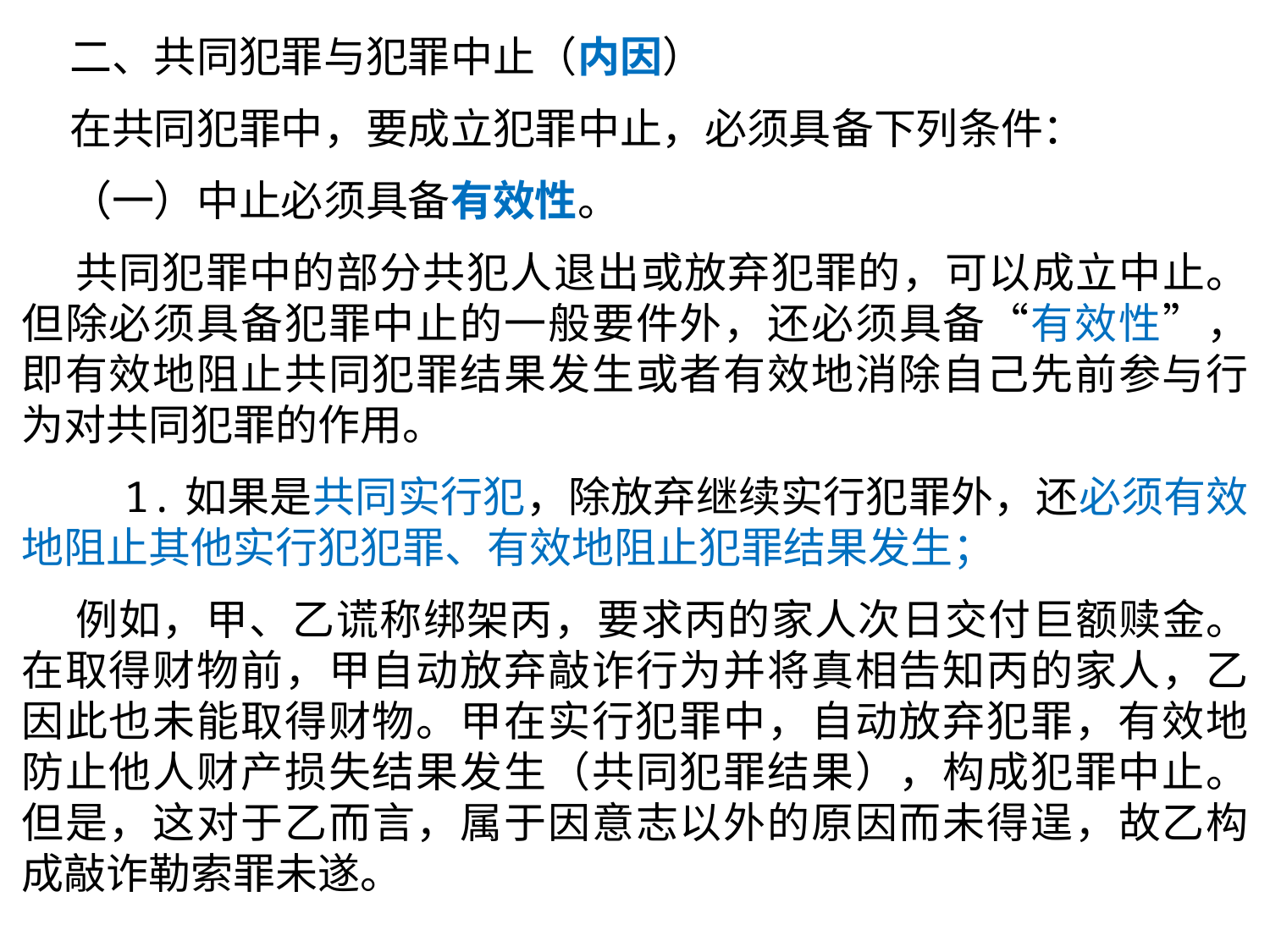

二、共同犯罪与犯罪中止（内因）

    在共同犯罪中，要成立犯罪中止，必须具备下列条件：

    （一）中止必须具备有效性。

    共同犯罪中的部分共犯人退出或放弃犯罪的，可以成立中止。但除必须具备犯罪中止的一般要件外，还必须具备“有效性”，即有效地阻止共同犯罪结果发生或者有效地消除自己先前参与行为对共同犯罪的作用。

    1.如果是共同实行犯，除放弃继续实行犯罪外，还必须有效地阻止其他实行犯犯罪、有效地阻止犯罪结果发生；

    例如，甲、乙谎称绑架丙，要求丙的家人次日交付巨额赎金。在取得财物前，甲自动放弃敲诈行为并将真相告知丙的家人，乙因此也未能取得财物。甲在实行犯罪中，自动放弃犯罪，有效地防止他人财产损失结果发生（共同犯罪结果），构成犯罪中止。但是，这对于乙而言，属于因意志以外的原因而未得逞，故乙构成敲诈勒索罪未遂。